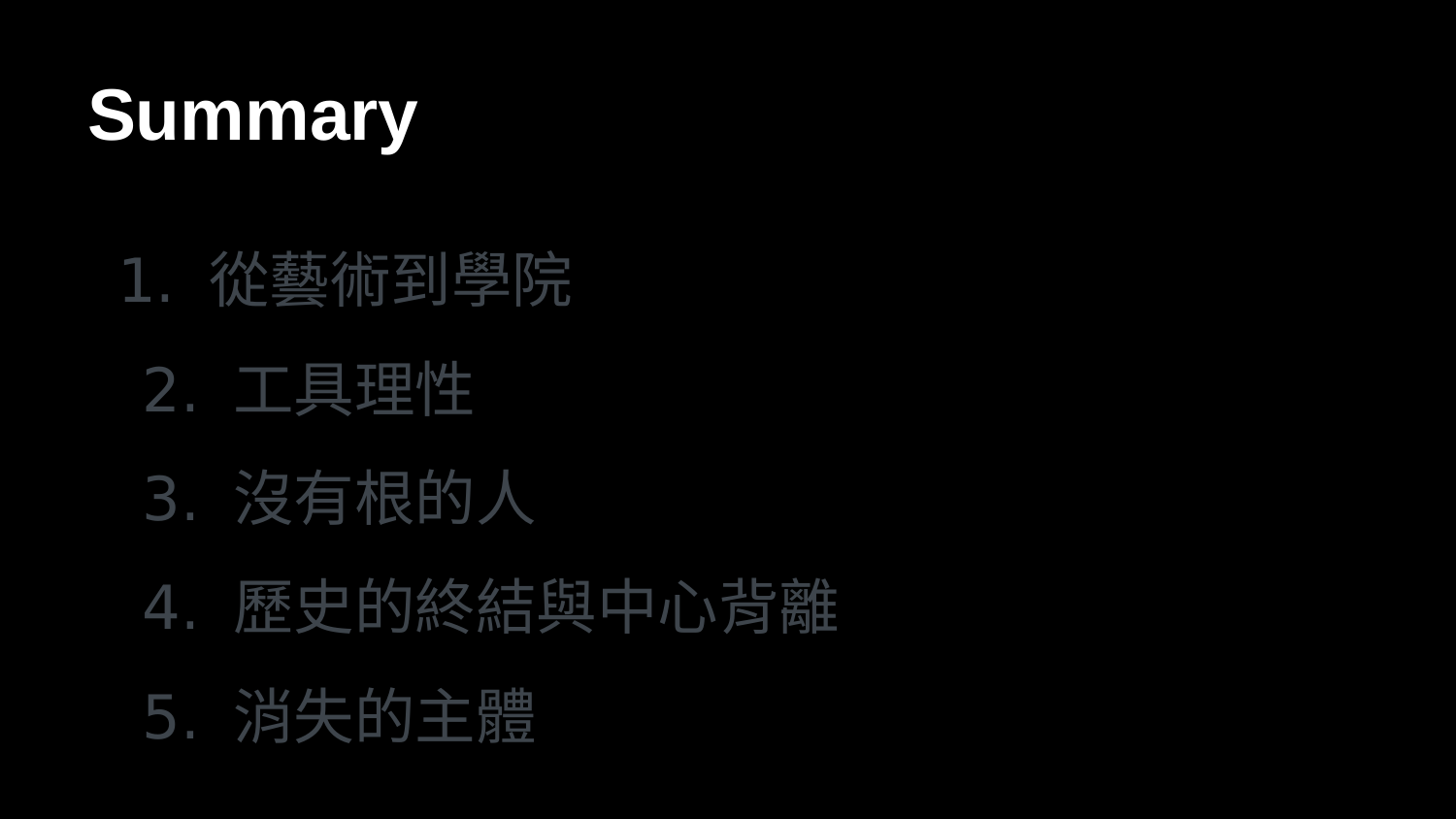

# Summary
1. 從藝術到學院
2. 工具理性
3. 沒有根的人
4. 歷史的終結與中心背離
5. 消失的主體